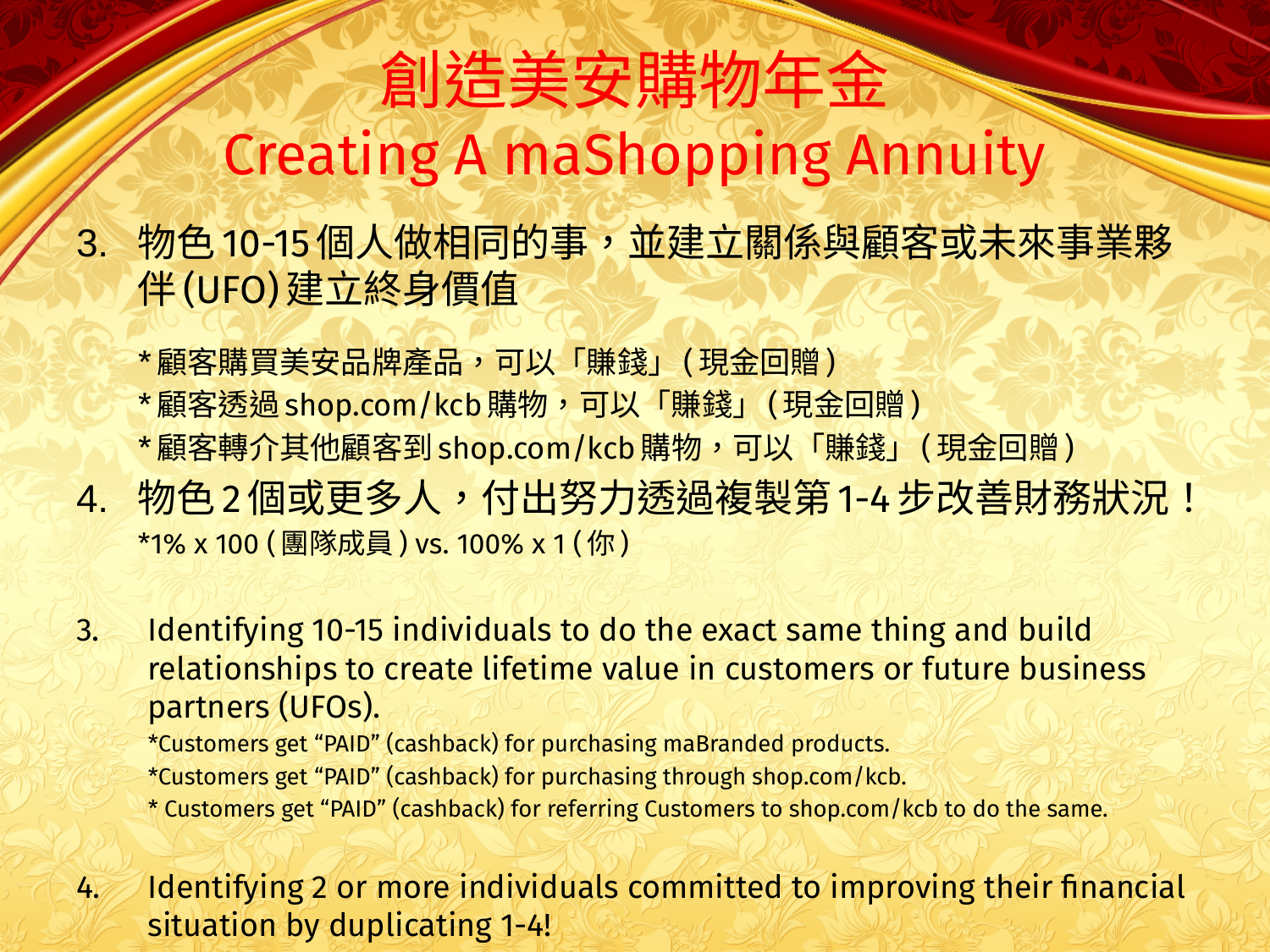

# 創造美安購物年金 Creating A maShopping Annuity
物色10-15個人做相同的事，並建立關係與顧客或未來事業夥伴(UFO)建立終身價值

*顧客購買美安品牌產品，可以「賺錢」(現金回贈)
*顧客透過shop.com/kcb購物，可以「賺錢」(現金回贈)
*顧客轉介其他顧客到shop.com/kcb購物，可以「賺錢」(現金回贈)
物色2個或更多人，付出努力透過複製第1-4步改善財務狀況！
*1% x 100 (團隊成員) vs. 100% x 1 (你)

Identifying 10-15 individuals to do the exact same thing and build relationships to create lifetime value in customers or future business partners (UFOs).
*Customers get “PAID” (cashback) for purchasing maBranded products.
*Customers get “PAID” (cashback) for purchasing through shop.com/kcb.
* Customers get “PAID” (cashback) for referring Customers to shop.com/kcb to do the same.

Identifying 2 or more individuals committed to improving their financial situation by duplicating 1-4!

*1% x 100 (TEAM MEMBERS) vs. 100% x 1 (YOU)